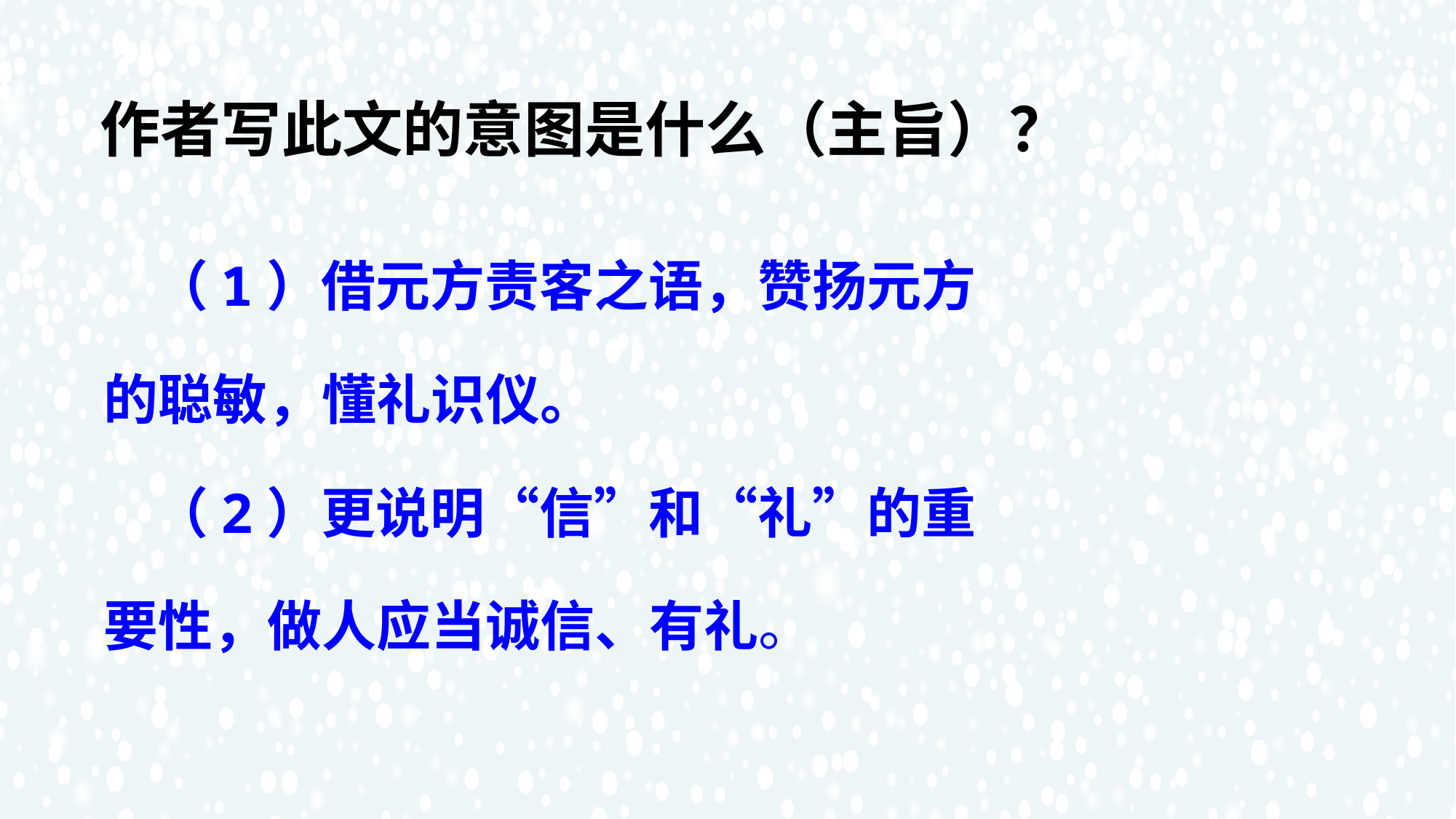

作者写此文的意图是什么（主旨）？
   （1）借元方责客之语，赞扬元方
的聪敏，懂礼识仪。
   （2）更说明“信”和“礼”的重
要性，做人应当诚信、有礼。